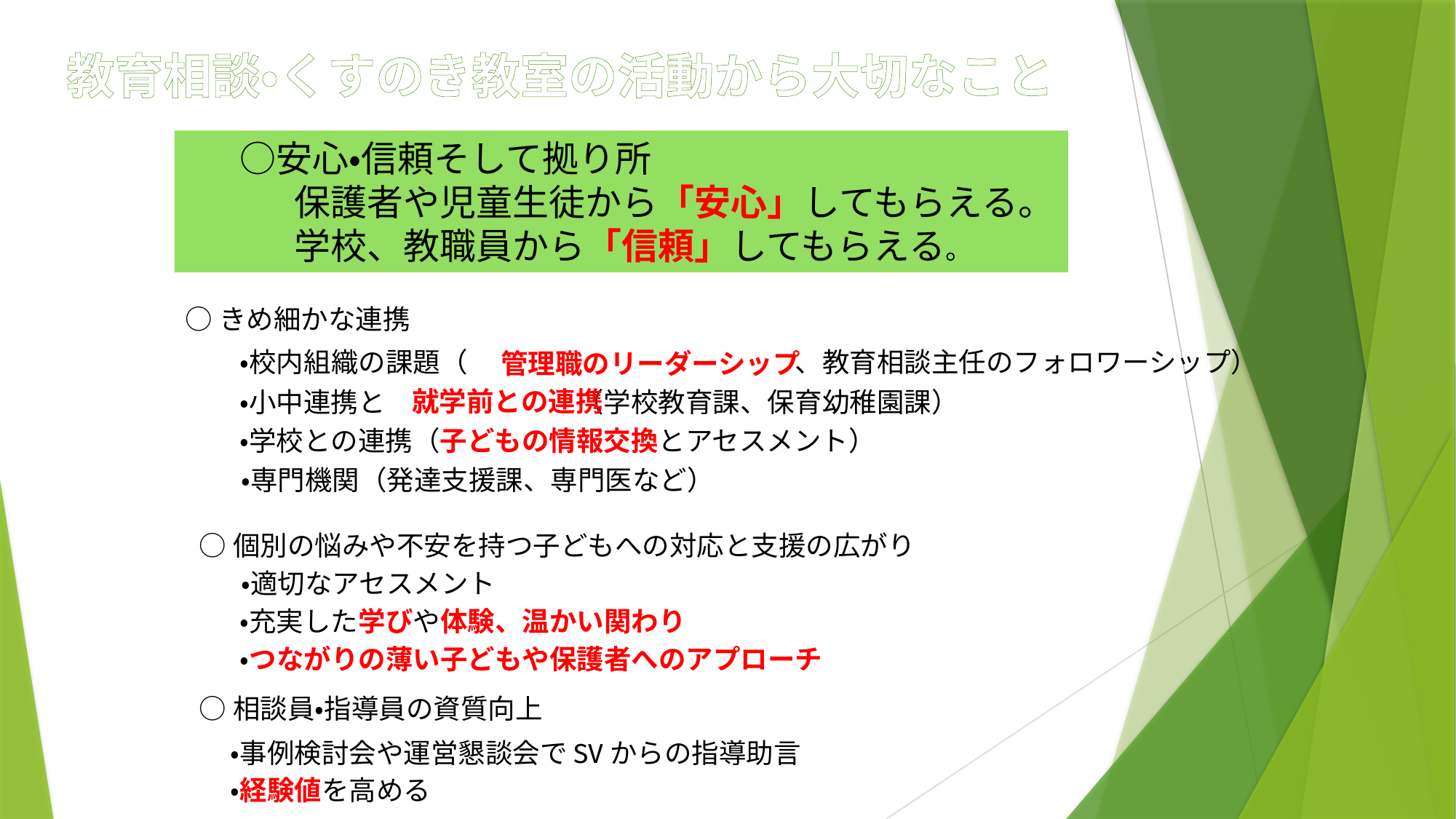

教育相談・くすのき教室の活動から大切なこと
　　○安心・信頼そして拠り所
　　　保護者や児童生徒から「安心」してもらえる。
　　　学校、教職員から「信頼」してもらえる。
○きめ細かな連携
　　・校内組織の課題（　　　　　　　　　　　　、教育相談主任のフォロワーシップ）
管理職のリーダーシップ
就学前との連携
　　・小中連携と　　　　　　　（学校教育課、保育幼稚園課）
　　・学校との連携（子どもの情報交換とアセスメント）
　　　　・専門機関（発達支援課、専門医など）
○個別の悩みや不安を持つ子どもへの対応と支援の広がり
　　　　・適切なアセスメント
　　・充実した学びや体験、温かい関わり
　　・つながりの薄い子どもや保護者へのアプローチ
○相談員・指導員の資質向上
・事例検討会や運営懇談会でSVからの指導助言
・経験値を高める